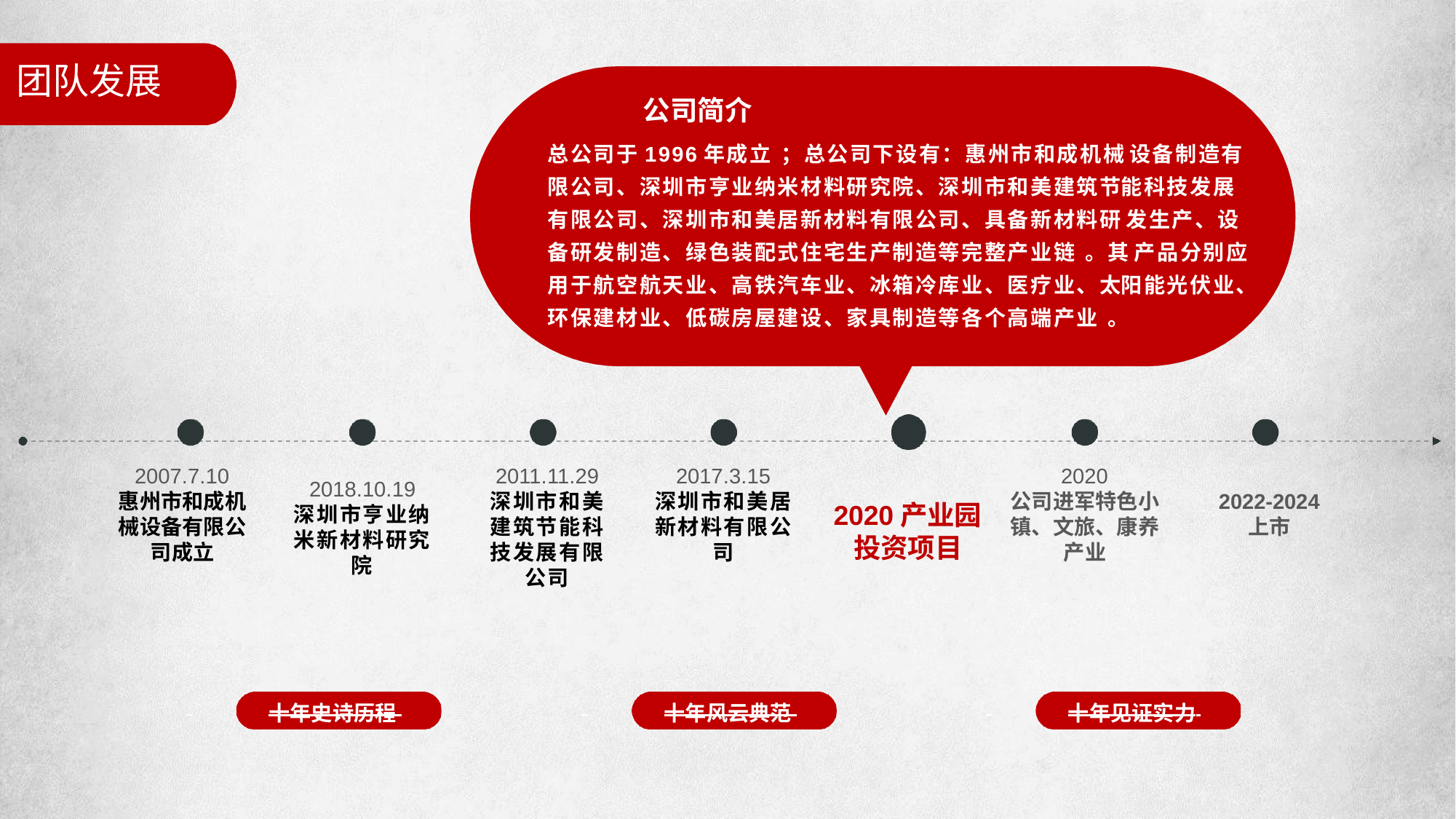

团队发展

公司简介
总公司于1996年成立  ；总公司下设有：惠州市和成机械 设备制造有限公司、深圳市亨业纳米材料研究院、深圳市和美建筑节能科技发展有限公司、深圳市和美居新材料有限公司、具备新材料研 发生产、设备研发制造、绿色装配式住宅生产制造等完整产业链  。其 产品分别应用于航空航天业、高铁汽车业、冰箱冷库业、医疗业、太阳能光伏业、环保建材业、低碳房屋建设、家具制造等各个高端产业  。

2017.3.15
深圳市和美居 新材料有限公 司
2020
公司进军特色小 镇、文旅、康养 产业
2007.7.10
惠州市和成机 械设备有限公 司成立
2011.11.29
深圳市和美 建筑节能科 技发展有限 公司
2018.10.19
深圳市亨业纳 米新材料研究 院
2022-2024
上市
2020产业园 投资项目

十年史诗历程

十年风云典范

十年见证实力